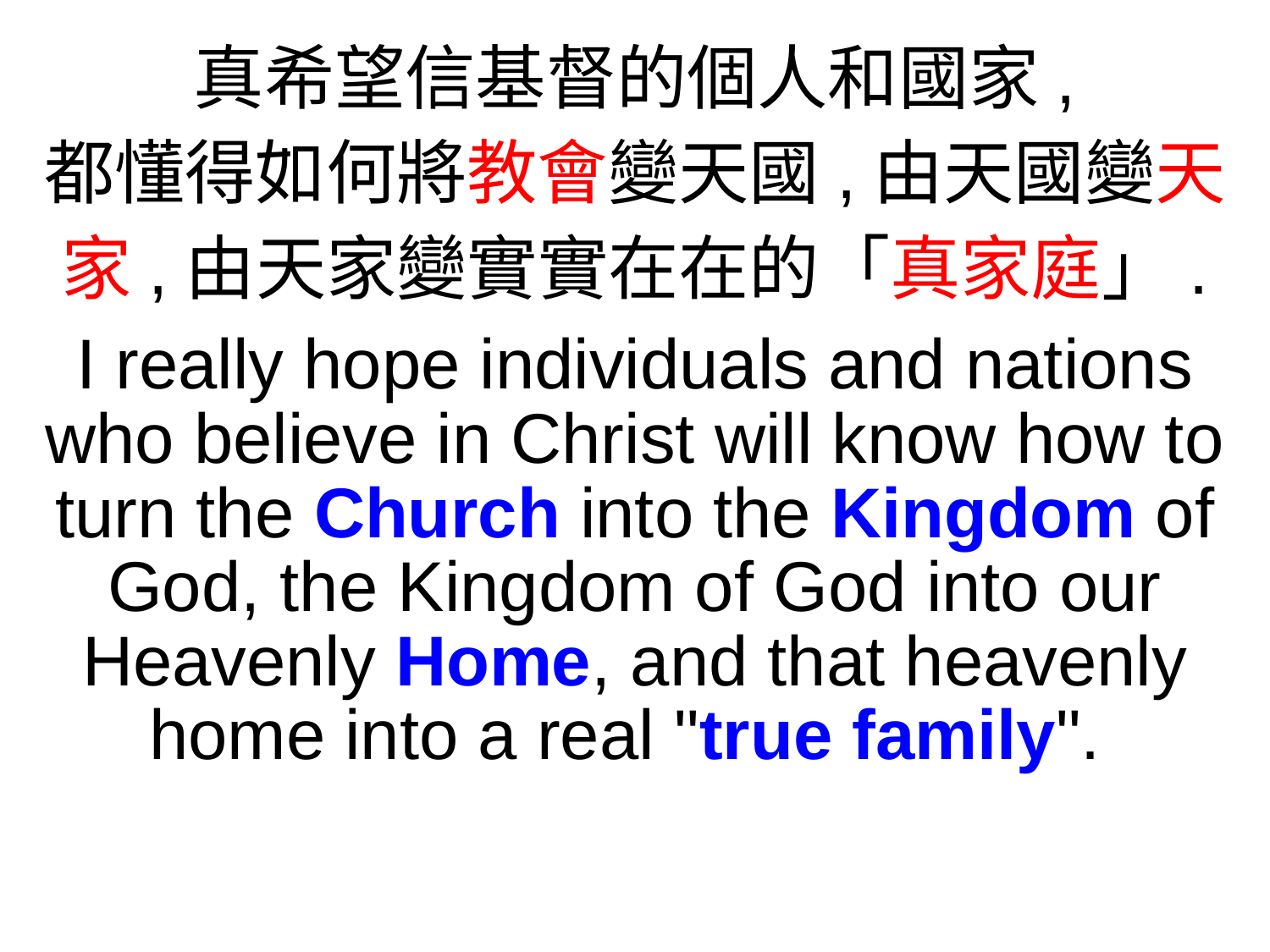

真希望信基督的個人和國家,
都懂得如何將教會變天國,由天國變天家,由天家變實實在在的「真家庭」.
I really hope individuals and nations who believe in Christ will know how to turn the Church into the Kingdom of God, the Kingdom of God into our Heavenly Home, and that heavenly home into a real "true family".